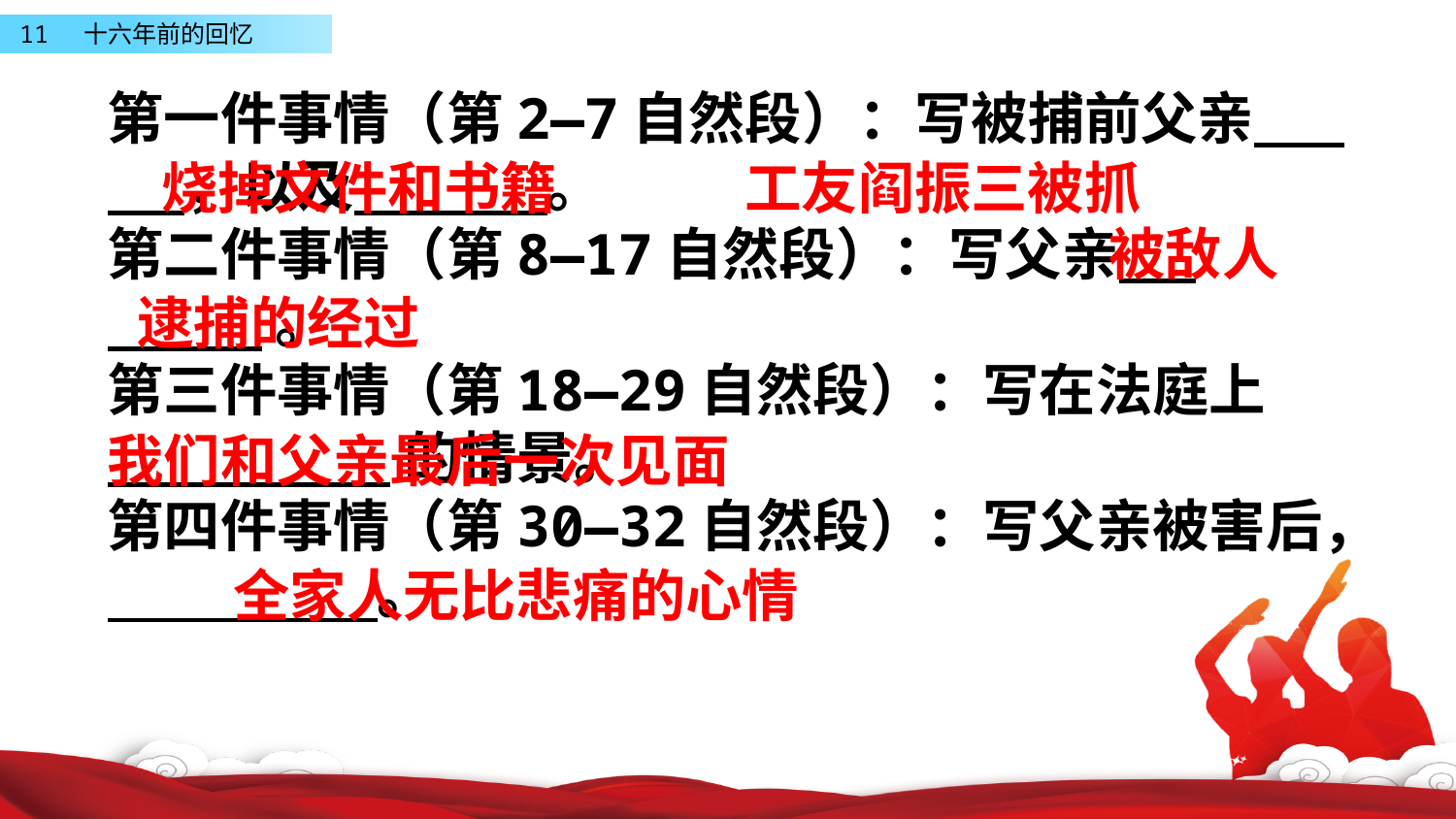

第一件事情（第2—7自然段）：写被捕前父亲              ，以及               。
第二件事情（第8—17自然段）：写父亲      ，
            。
第三件事情（第18—29自然段）：写在法庭上
                      的情景。
第四件事情（第30—32自然段）：写父亲被害后，                     。
烧掉文件和书籍
工友阎振三被抓
被敌人
逮捕的经过
我们和父亲最后一次见面
全家人无比悲痛的心情